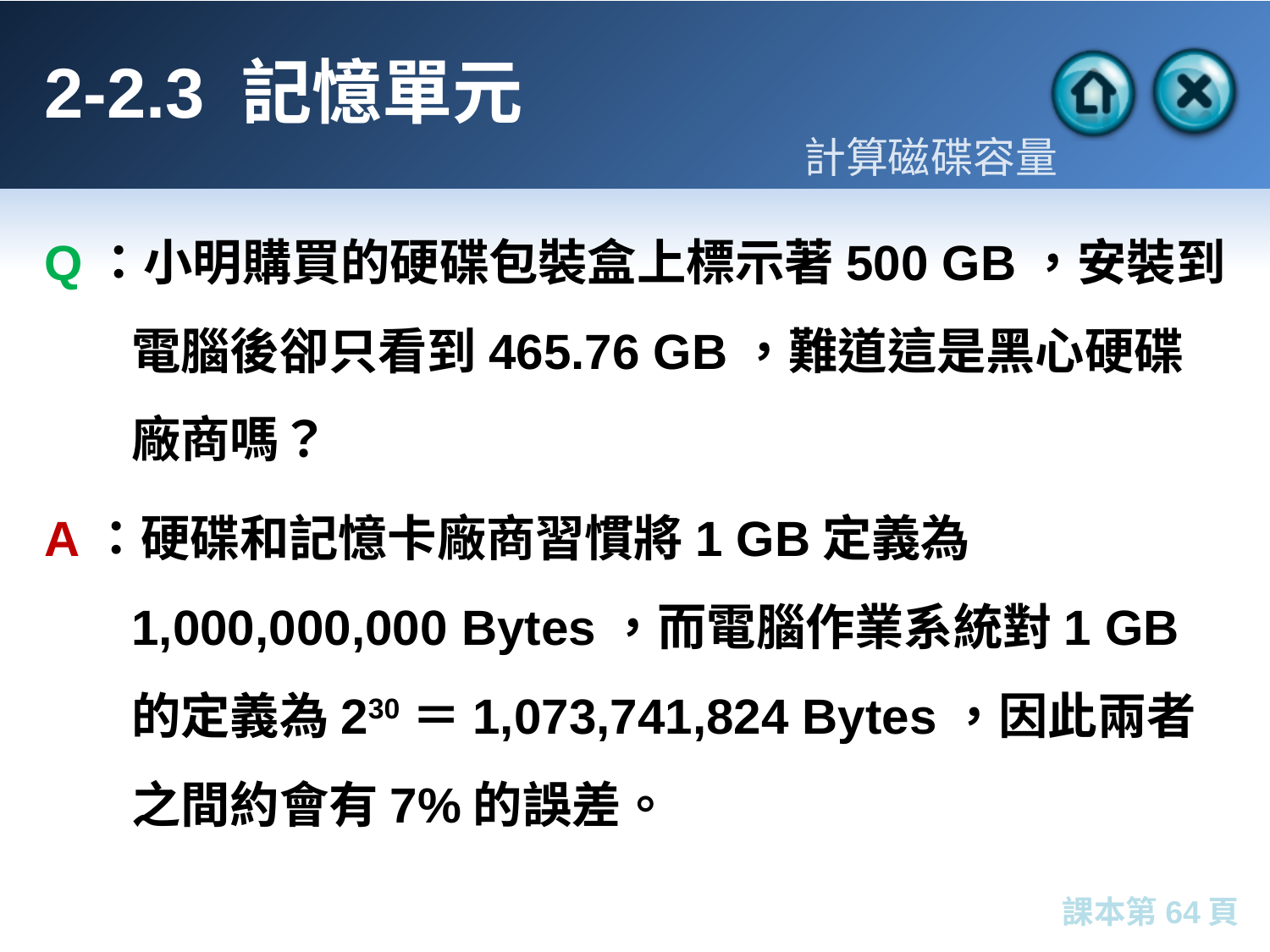

# 2-2.3 記憶單元
計算磁碟容量
Q：小明購買的硬碟包裝盒上標示著500 GB，安裝到電腦後卻只看到465.76 GB，難道這是黑心硬碟廠商嗎？
A：硬碟和記憶卡廠商習慣將1 GB定義為1,000,000,000 Bytes，而電腦作業系統對1 GB的定義為230＝1,073,741,824 Bytes，因此兩者之間約會有7%的誤差。

課本第64頁